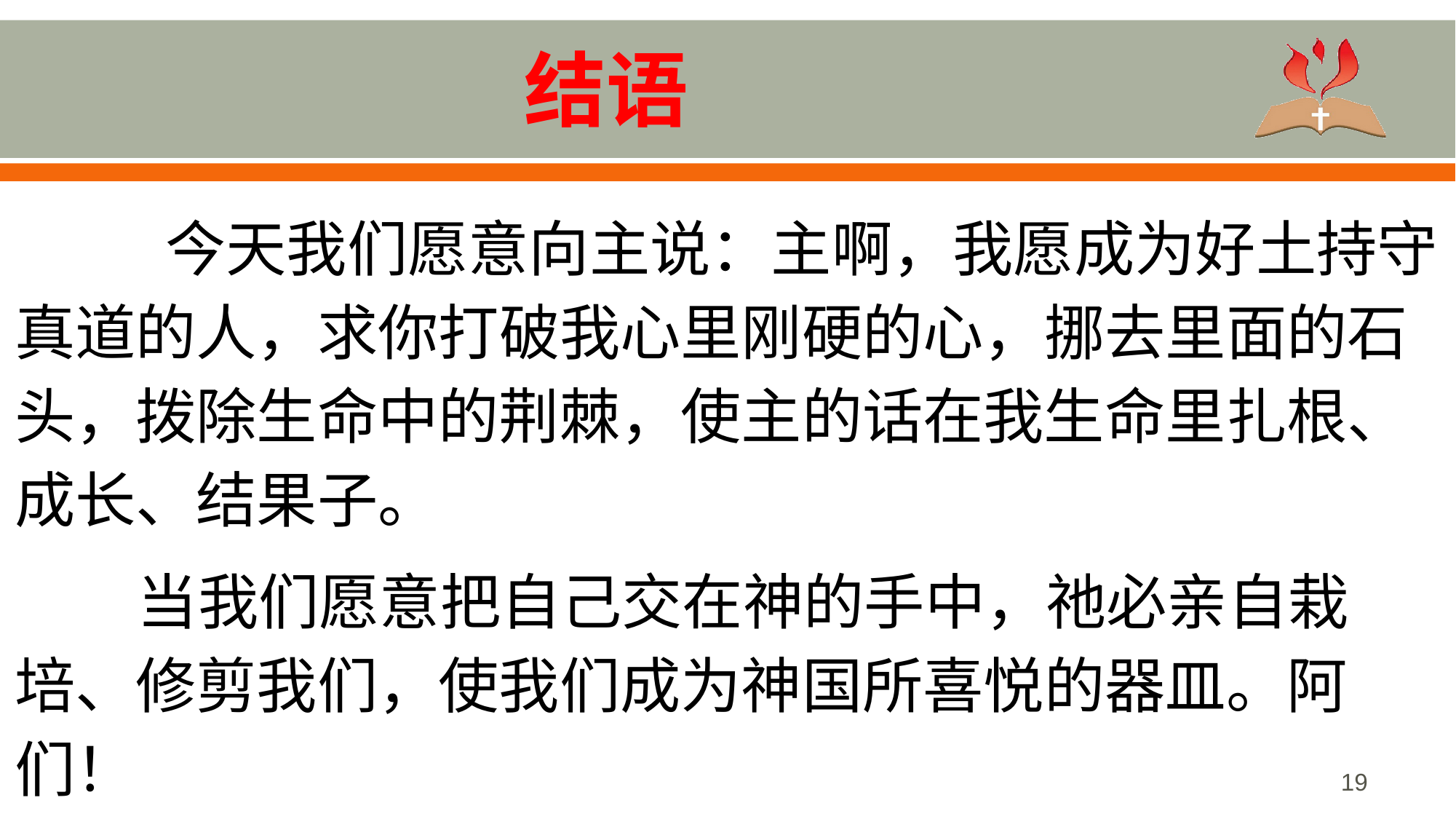

# 结语
 今天我们愿意向主说：主啊，我愿成为好土持守真道的人，求你打破我心里刚硬的心，挪去里面的石头，拨除生命中的荆棘，使主的话在我生命里扎根、成长、结果子。
当我们愿意把自己交在神的手中，祂必亲自栽培、修剪我们，使我们成为神国所喜悦的器皿。阿们！

19